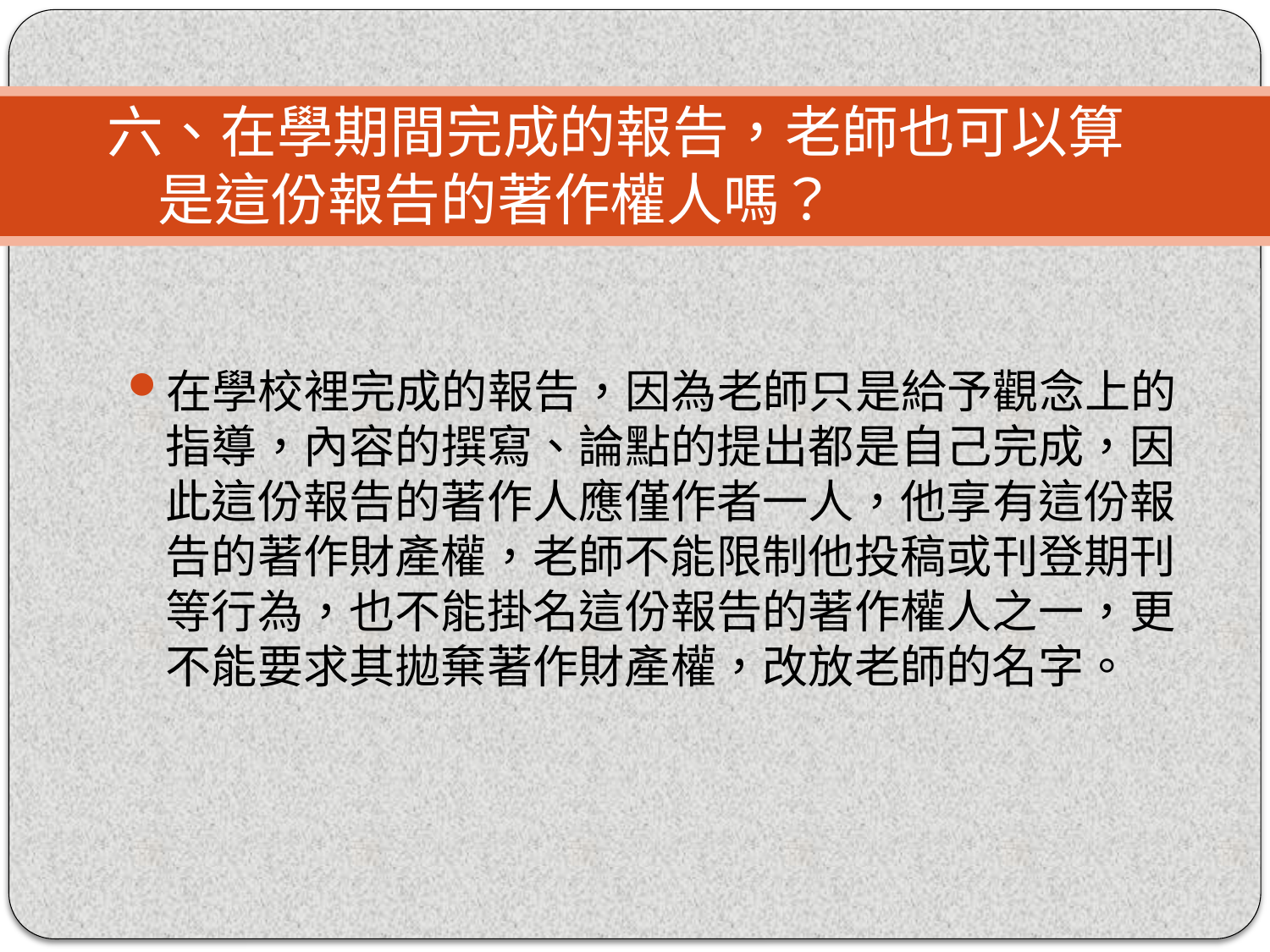

# 六、在學期間完成的報告，老師也可以算 是這份報告的著作權人嗎？

在學校裡完成的報告，因為老師只是給予觀念上的指導，內容的撰寫、論點的提出都是自己完成，因此這份報告的著作人應僅作者一人，他享有這份報告的著作財產權，老師不能限制他投稿或刊登期刊等行為，也不能掛名這份報告的著作權人之一，更不能要求其拋棄著作財產權，改放老師的名字。